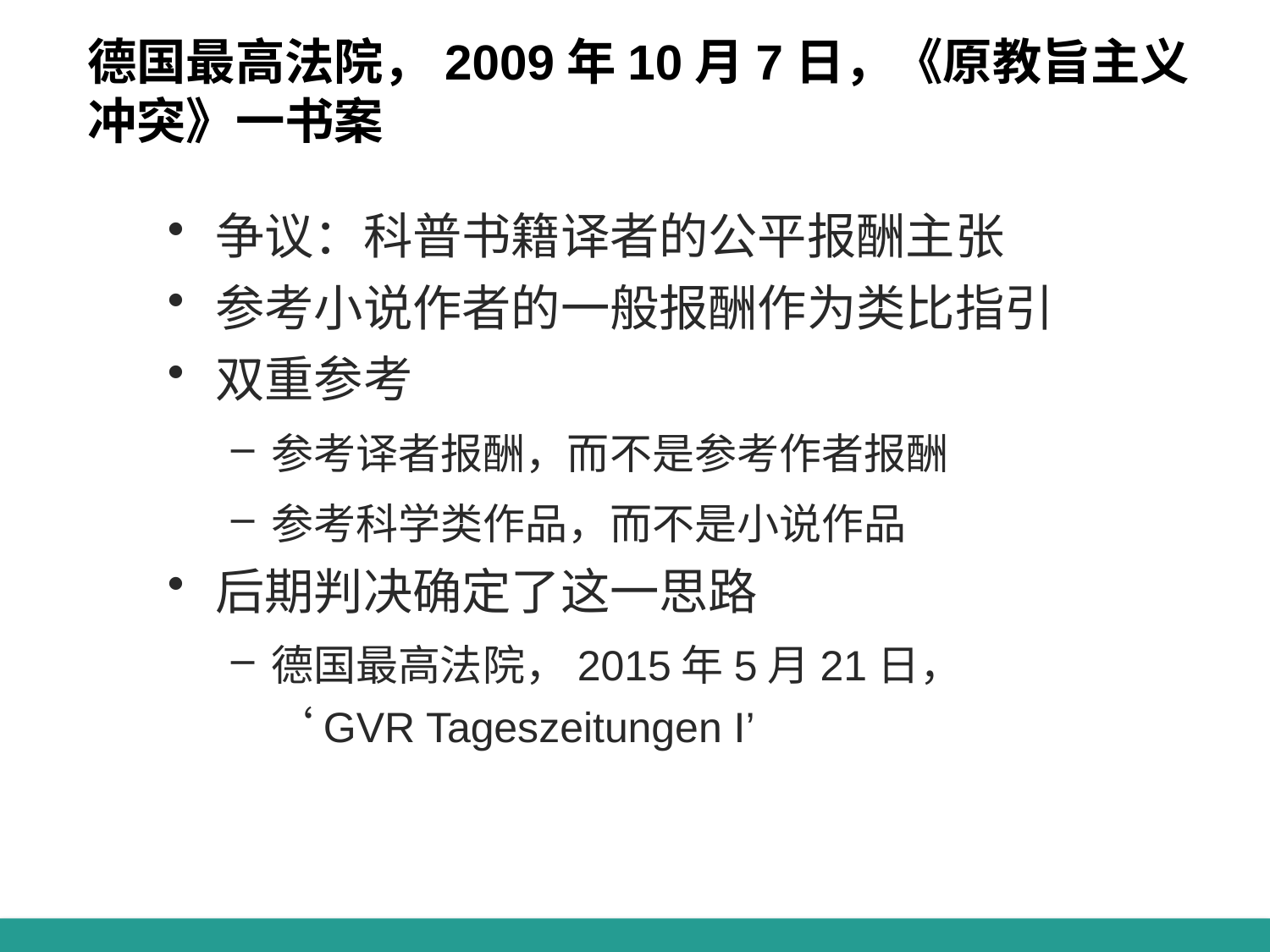

# 德国最高法院，2009年10月7日，《原教旨主义冲突》一书案
争议：科普书籍译者的公平报酬主张
参考小说作者的一般报酬作为类比指引
双重参考
参考译者报酬，而不是参考作者报酬
参考科学类作品，而不是小说作品
后期判决确定了这一思路
德国最高法院，2015年5月21日，                      ‘GVR Tageszeitungen I’